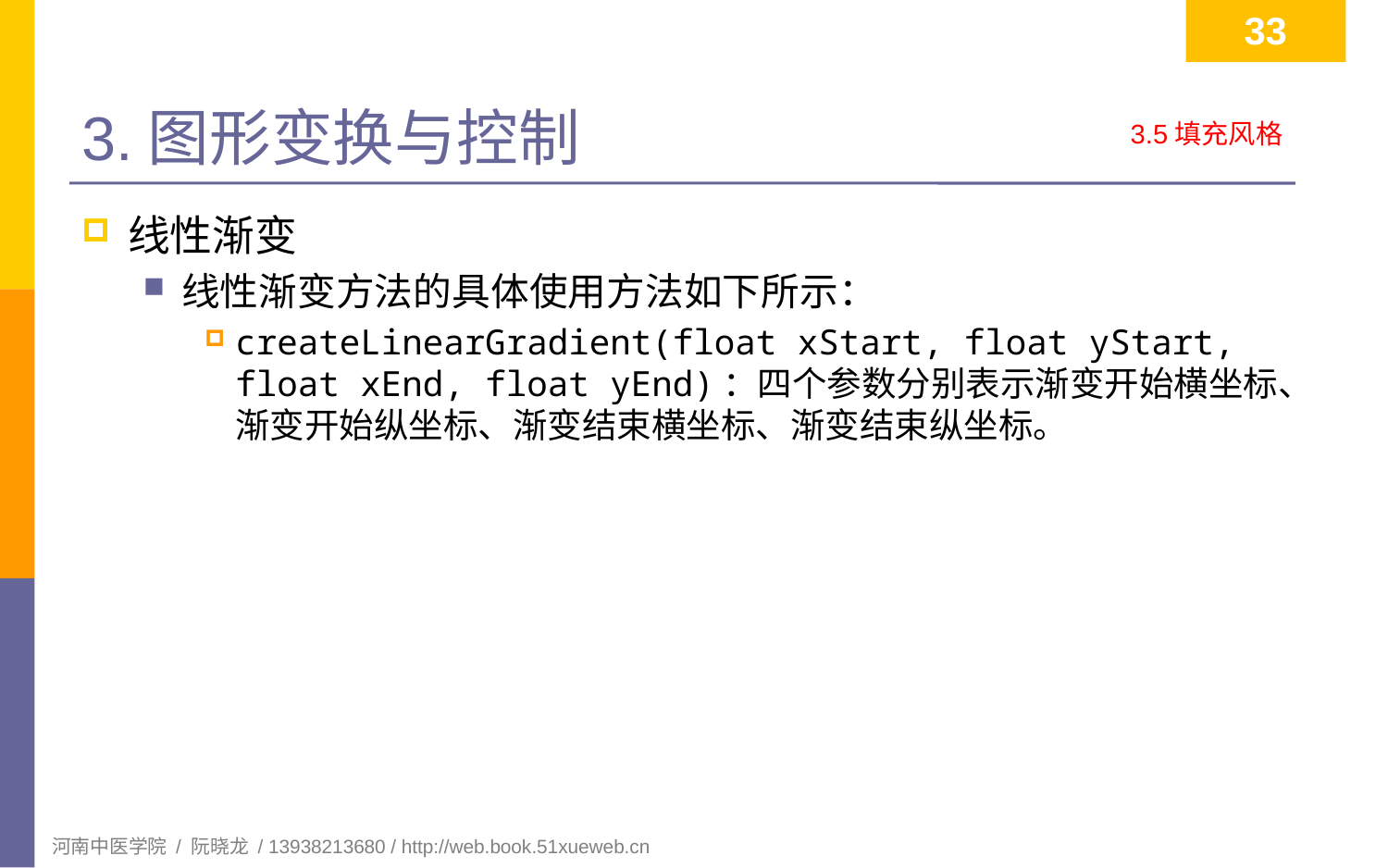

33
# 3.图形变换与控制
3.5填充风格
线性渐变
线性渐变方法的具体使用方法如下所示：
createLinearGradient(float xStart, float yStart, float xEnd, float yEnd)：四个参数分别表示渐变开始横坐标、渐变开始纵坐标、渐变结束横坐标、渐变结束纵坐标。